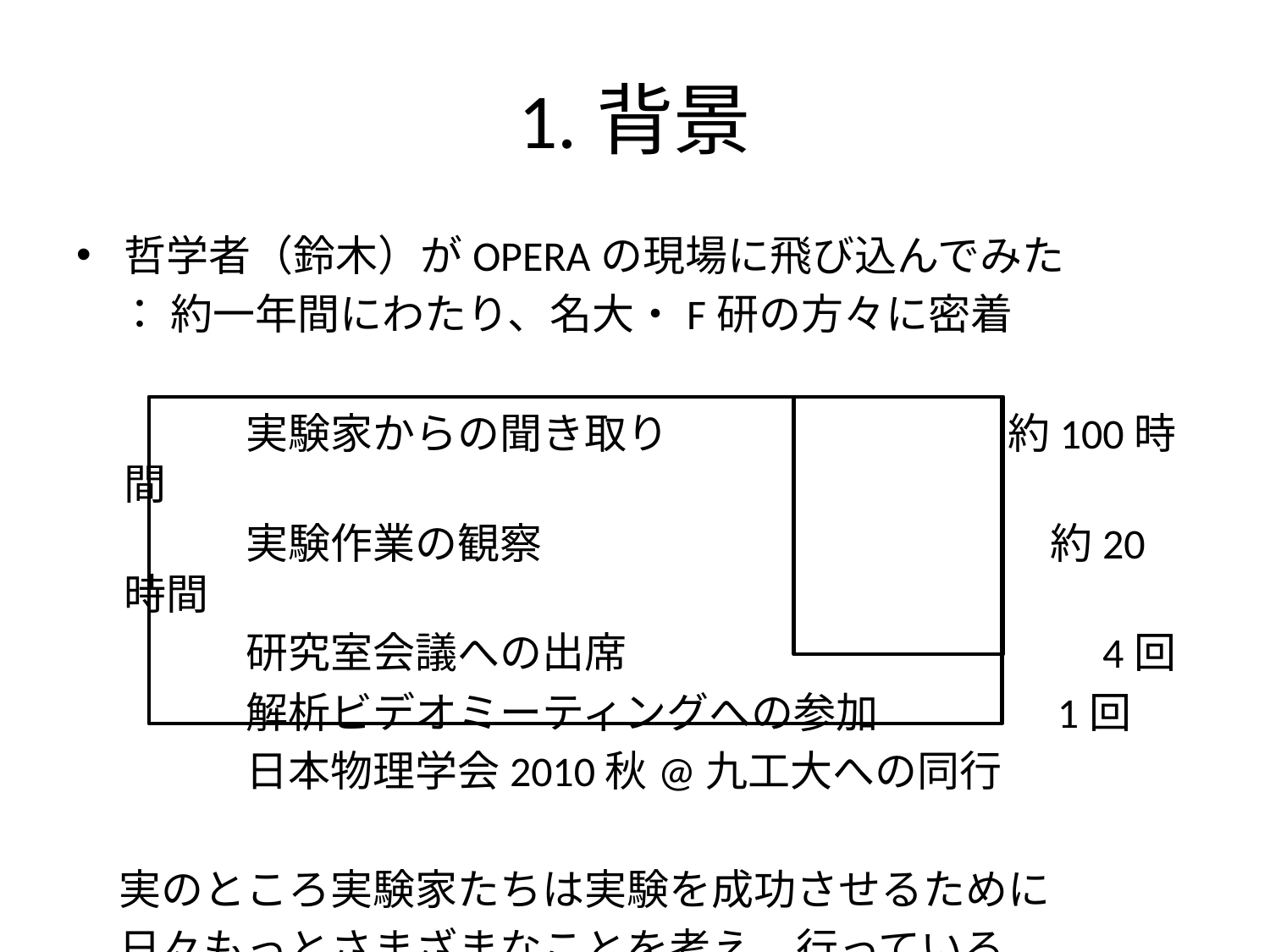

# 1.背景
哲学者（鈴木）がOPERAの現場に飛び込んでみた
　： 約一年間にわたり、名大・F研の方々に密着

　　　　実験家からの聞き取り　　　　　　　　約100時間
　　　　実験作業の観察　　　　　　　　　　　　約20時間
　　　　研究室会議への出席　　　　　　　　　　　4回
　　　　解析ビデオミーティングへの参加　　　　1回
　　　　日本物理学会2010秋@九工大への同行

　実のところ実験家たちは実験を成功させるために
　日々もっとさまざまなことを考え、行っている